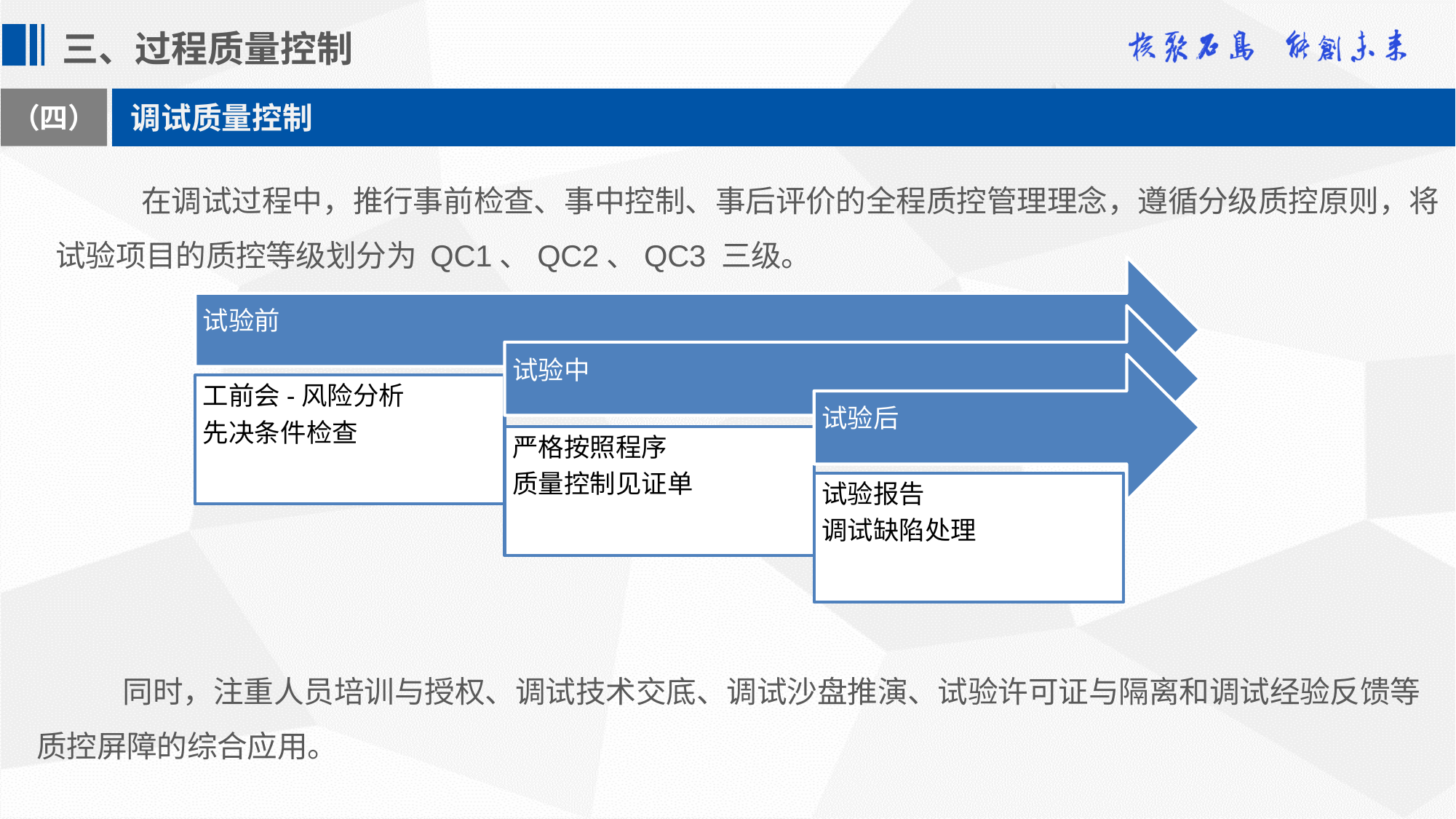

三、过程质量控制

（四）
调试质量控制
在调试过程中，推行事前检查、事中控制、事后评价的全程质控管理理念，遵循分级质控原则，将试验项目的质控等级划分为 QC1、QC2、QC3 三级。
试验前
工前会-风险分析
先决条件检查
试验中
严格按照程序
质量控制见证单
试验后
试验报告
调试缺陷处理
同时，注重人员培训与授权、调试技术交底、调试沙盘推演、试验许可证与隔离和调试经验反馈等质控屏障的综合应用。